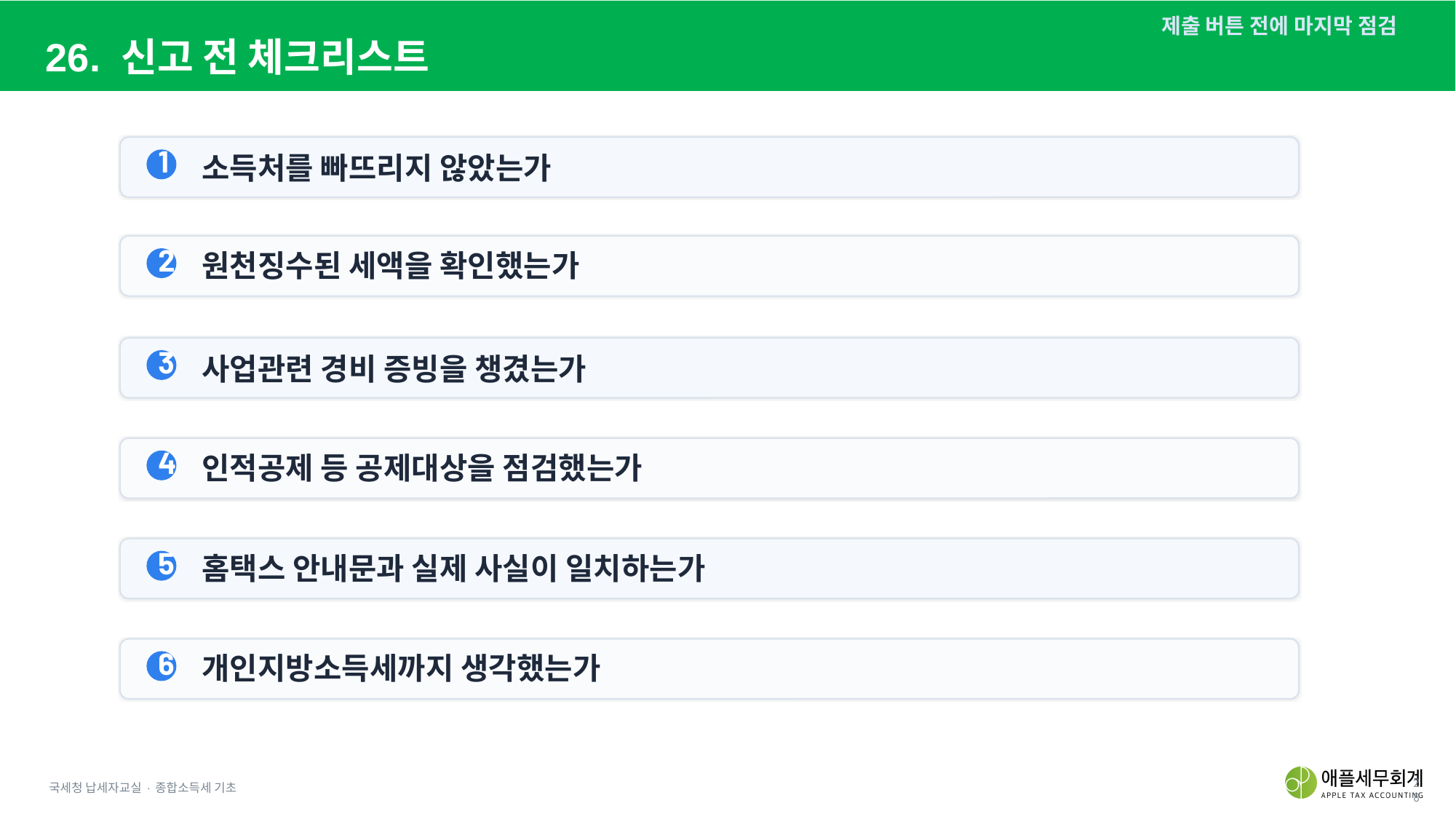

제출 버튼 전에 마지막 점검
26. 신고 전 체크리스트

1
소득처를 빠뜨리지 않았는가

원천징수된 세액을 확인했는가
2

3
사업관련 경비 증빙을 챙겼는가

인적공제 등 공제대상을 점검했는가
4

홈택스 안내문과 실제 사실이 일치하는가
5

개인지방소득세까지 생각했는가
6
국세청 납세자교실 · 종합소득세 기초
28